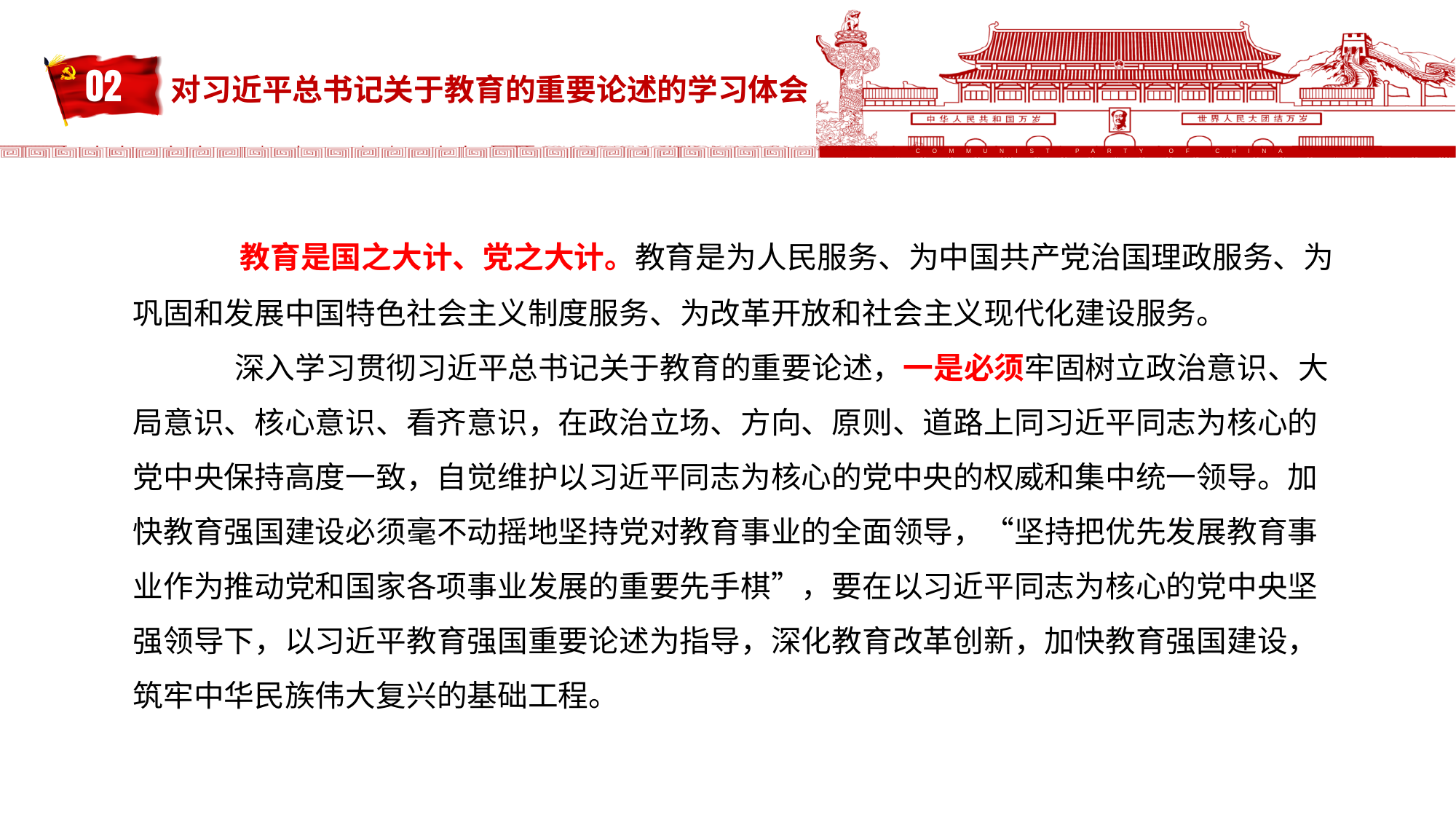

对习近平总书记关于教育的重要论述的学习体会
            教育是国之大计、党之大计。教育是为人民服务、为中国共产党治国理政服务、为巩固和发展中国特色社会主义制度服务、为改革开放和社会主义现代化建设服务。
              深入学习贯彻习近平总书记关于教育的重要论述，一是必须牢固树立政治意识、大局意识、核心意识、看齐意识，在政治立场、方向、原则、道路上同习近平同志为核心的党中央保持高度一致，自觉维护以习近平同志为核心的党中央的权威和集中统一领导。加快教育强国建设必须毫不动摇地坚持党对教育事业的全面领导，“坚持把优先发展教育事业作为推动党和国家各项事业发展的重要先手棋”，要在以习近平同志为核心的党中央坚强领导下，以习近平教育强国重要论述为指导，深化教育改革创新，加快教育强国建设，筑牢中华民族伟大复兴的基础工程。